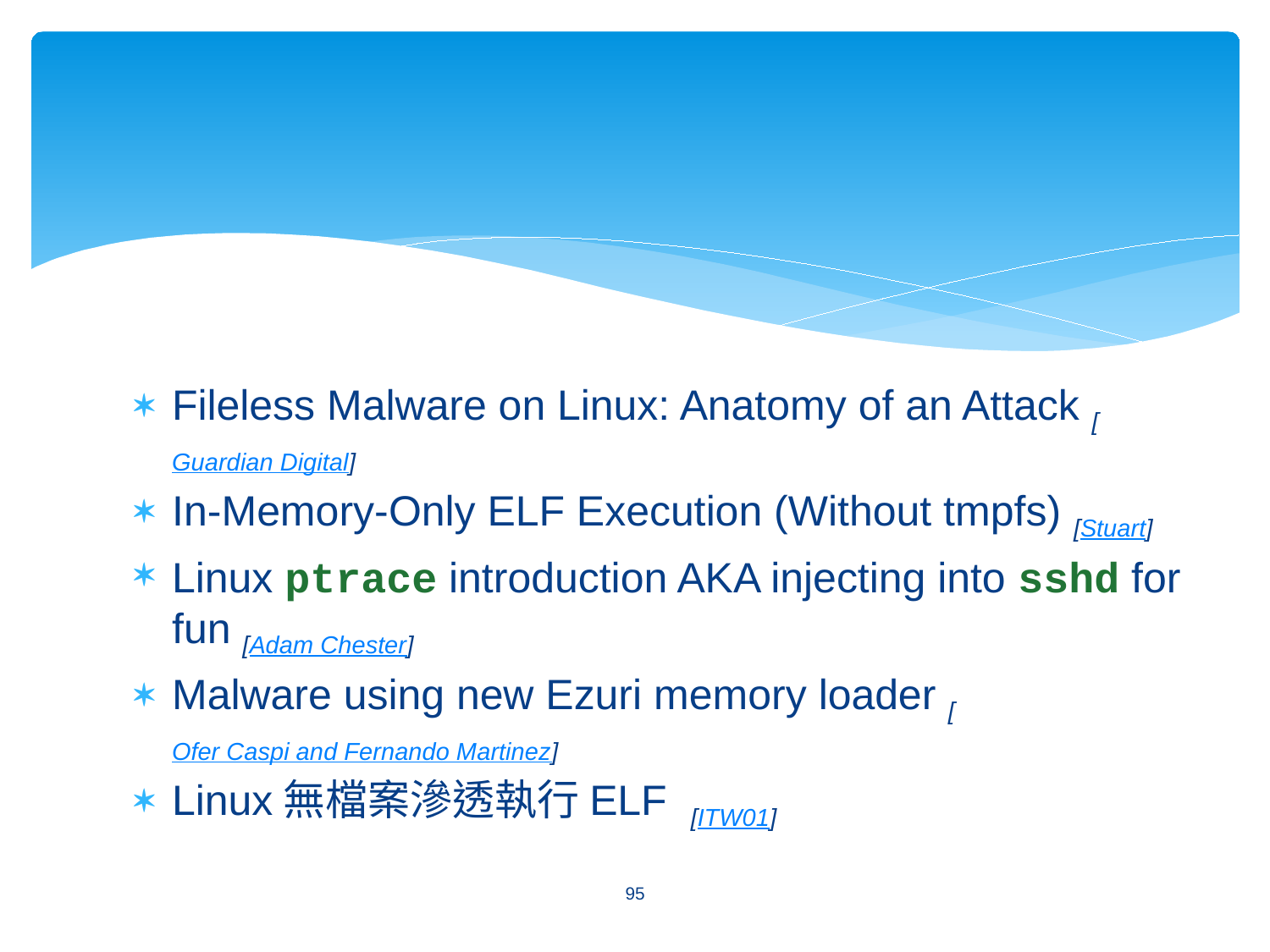

#
Fileless Malware on Linux: Anatomy of an Attack [Guardian Digital]
In-Memory-Only ELF Execution (Without tmpfs) [Stuart]
Linux ptrace introduction AKA injecting into sshd for fun [Adam Chester]
Malware using new Ezuri memory loader [Ofer Caspi and Fernando Martinez]
Linux無檔案滲透執行ELF  [ITW01]
95